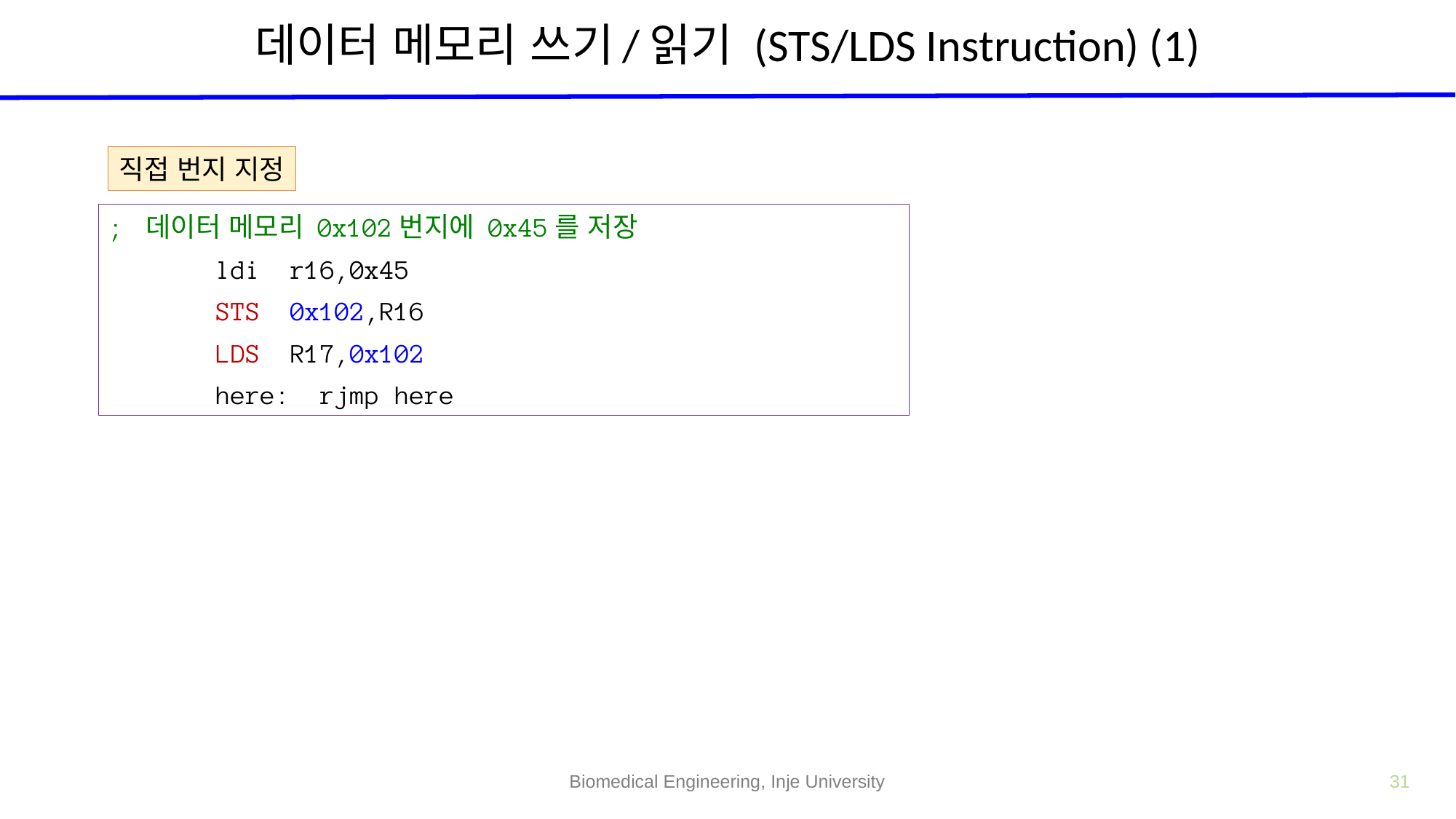

# 데이터 메모리 쓰기/읽기 (STS/LDS Instruction) (1)
직접 번지 지정
; 데이터 메모리 0x102번지에 0x45를 저장
ldi  r16,0x45
STS  0x102,R16
LDS  R17,0x102
here:  rjmp here
Biomedical Engineering, Inje University
31